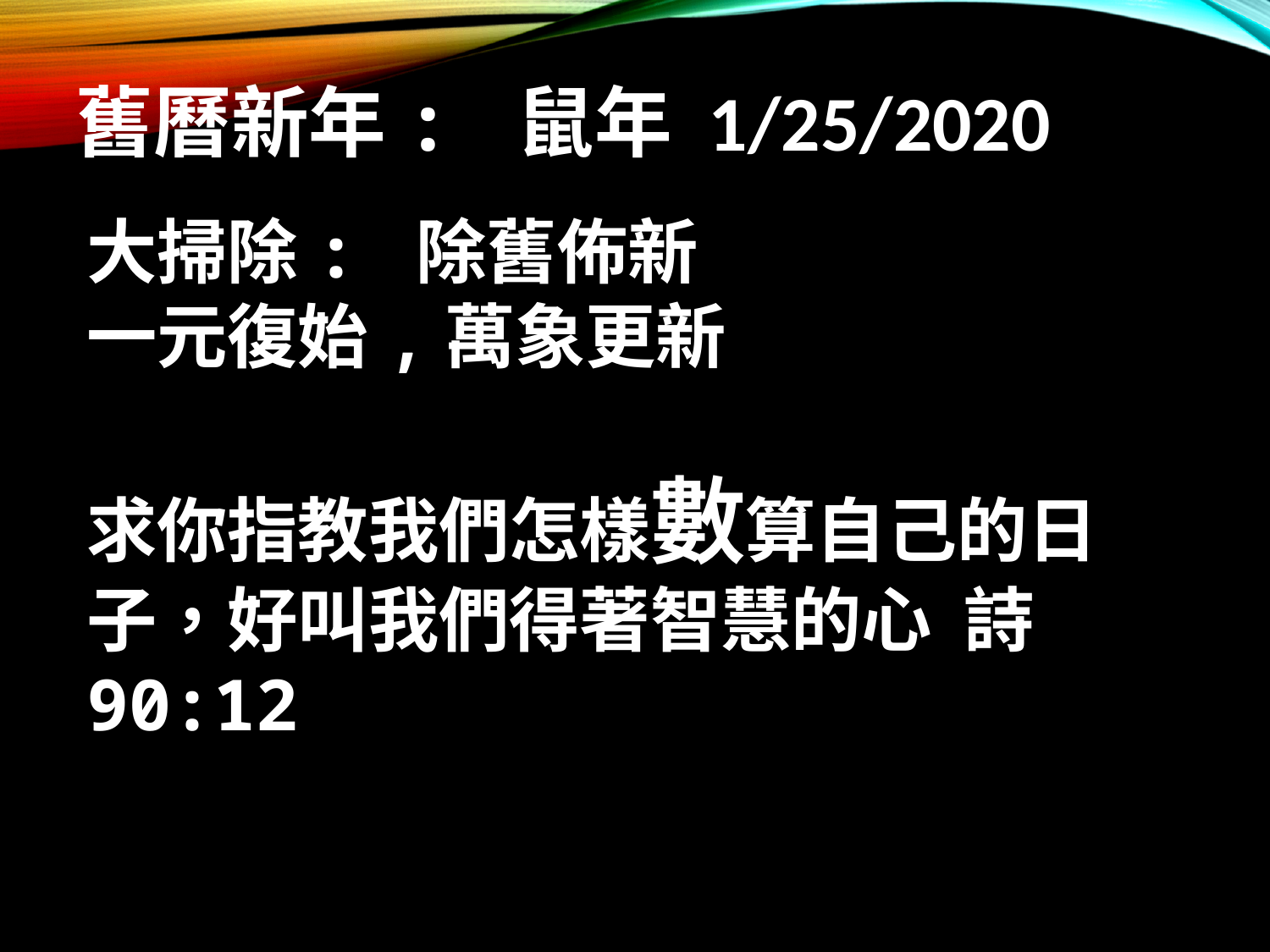

舊曆新年: 鼠年 1/25/2020
大掃除: 除舊佈新
一元復始,萬象更新

求你指教我們怎樣數算自己的日子，好叫我們得著智慧的心  詩90:12